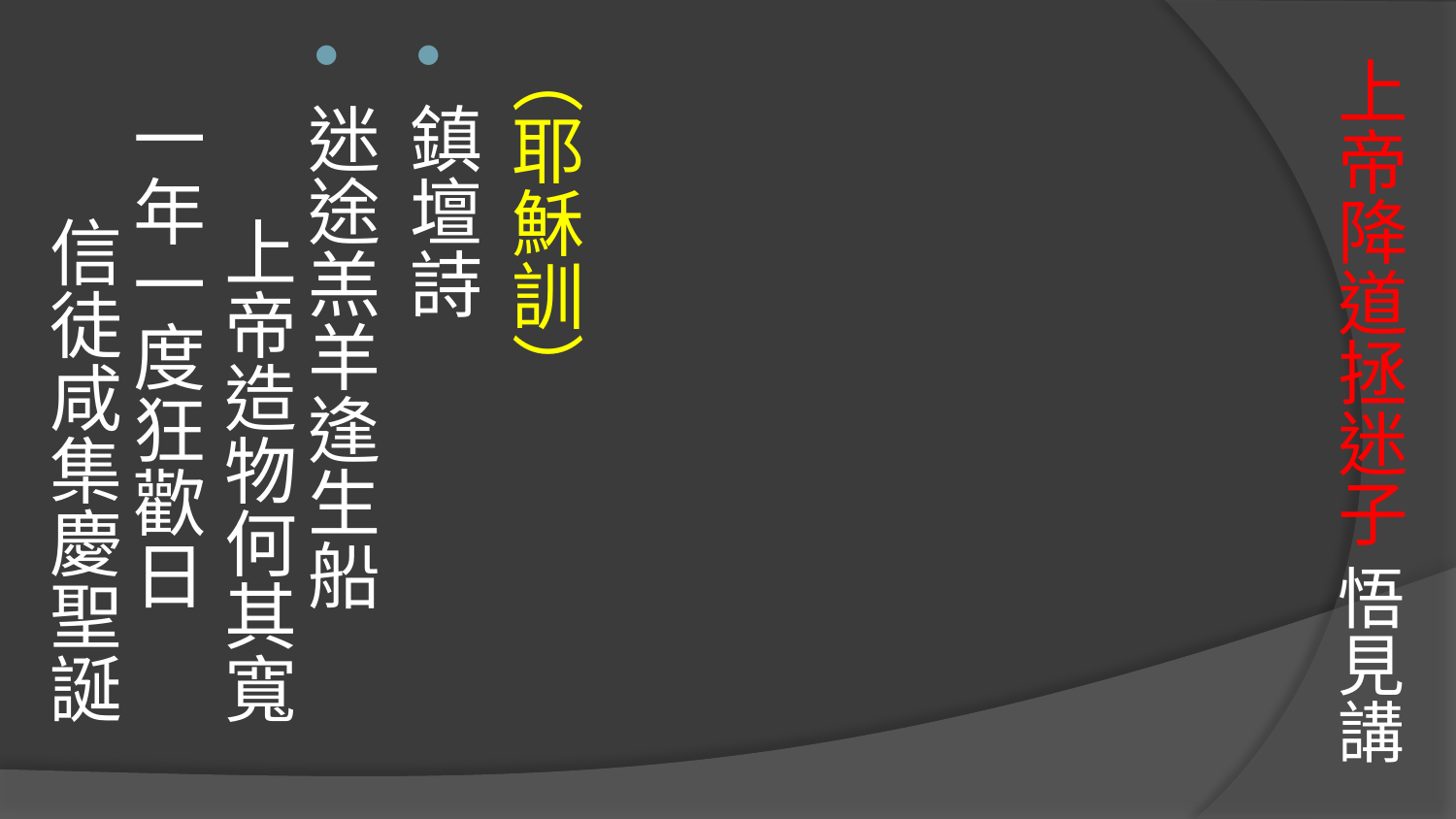

（耶穌訓）
鎮壇詩
迷途羔羊逢生船　              上帝造物何其寬
一年一度狂歡日　              信徒咸集慶聖誕
# 上帝降道拯迷子 悟見講